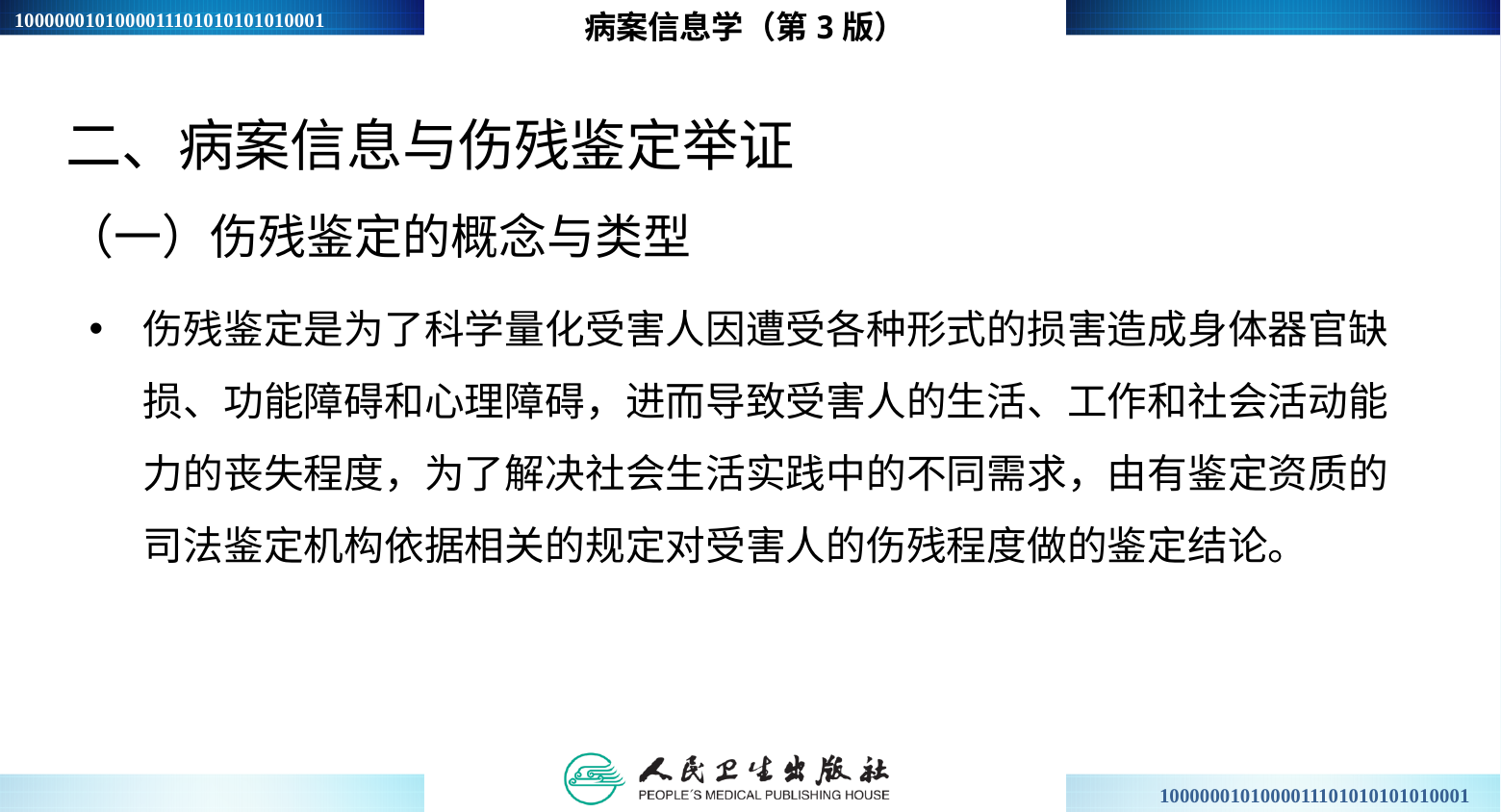

病案信息学（第3版）
二、病案信息与伤残鉴定举证
（一）伤残鉴定的概念与类型
伤残鉴定是为了科学量化受害人因遭受各种形式的损害造成身体器官缺损、功能障碍和心理障碍，进而导致受害人的生活、工作和社会活动能力的丧失程度，为了解决社会生活实践中的不同需求，由有鉴定资质的司法鉴定机构依据相关的规定对受害人的伤残程度做的鉴定结论。